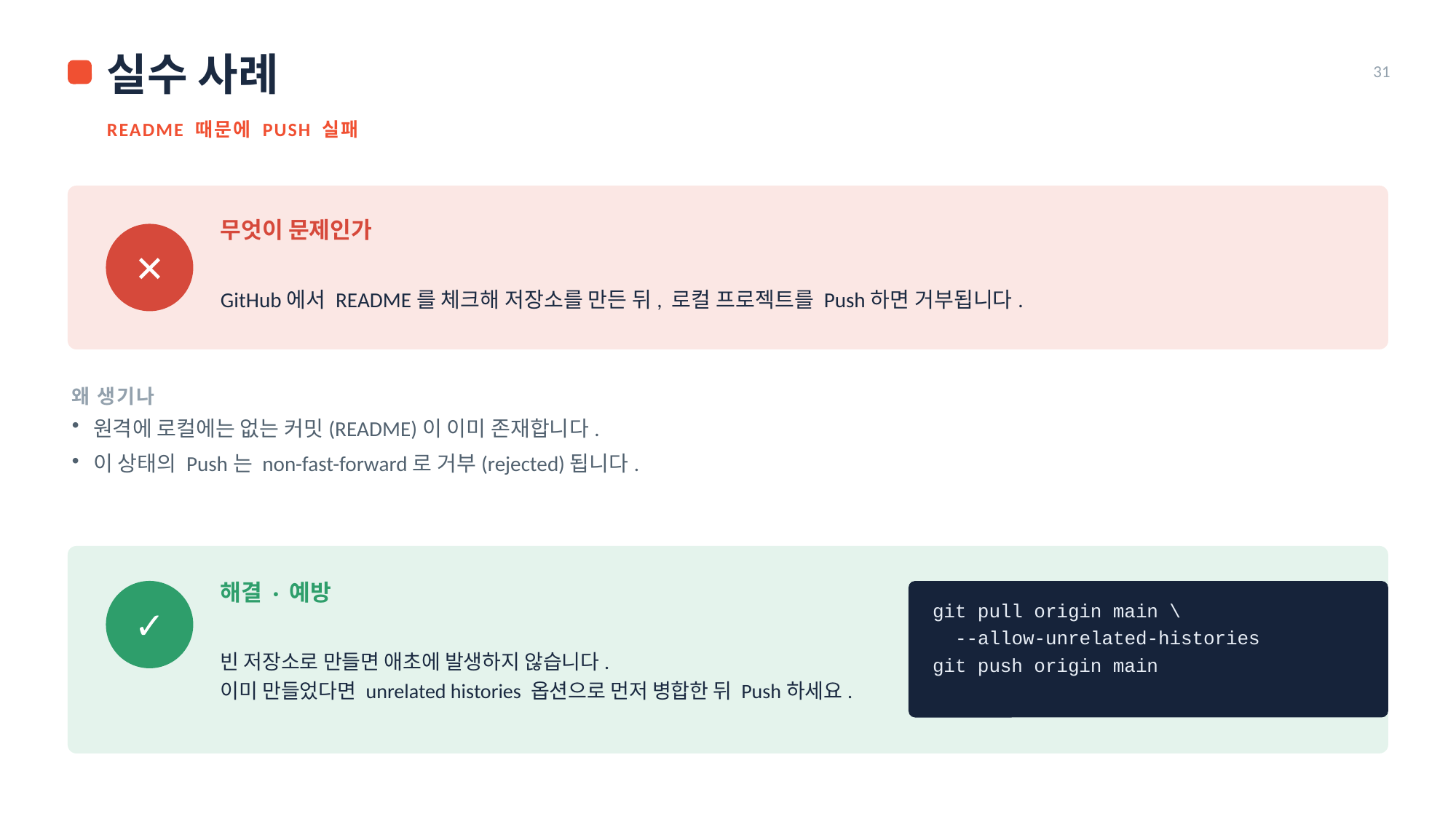

실수 사례
31

README 때문에 PUSH 실패

무엇이 문제인가

✕
GitHub에서 README를 체크해 저장소를 만든 뒤, 로컬 프로젝트를 Push하면 거부됩니다.
왜 생기나
원격에 로컬에는 없는 커밋(README)이 이미 존재합니다.
이 상태의 Push는 non-fast-forward로 거부(rejected)됩니다.

해결 · 예방

✓

git pull origin main \
  --allow-unrelated-histories
git push origin main
빈 저장소로 만들면 애초에 발생하지 않습니다.
이미 만들었다면 unrelated histories 옵션으로 먼저 병합한 뒤 Push하세요.